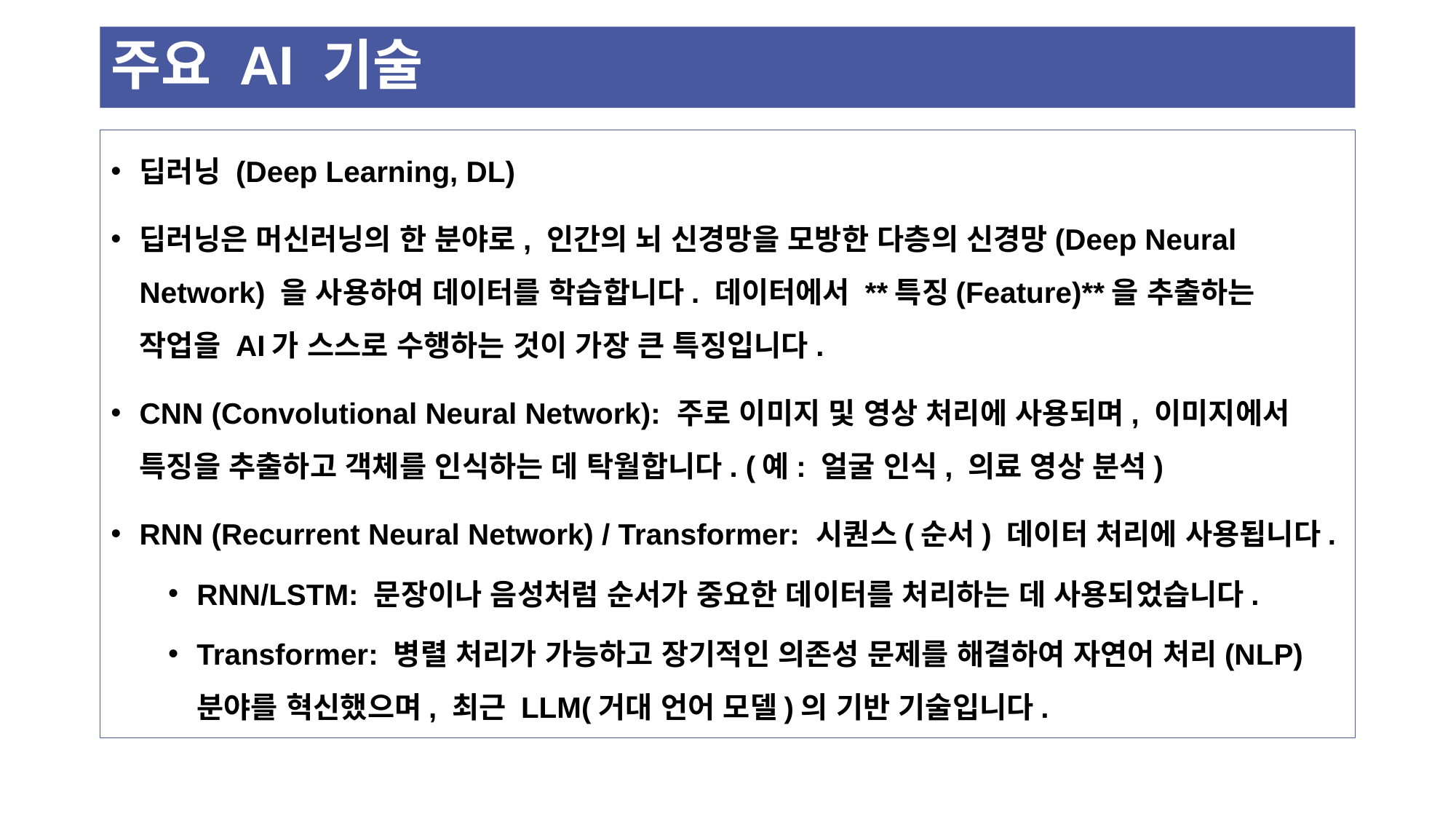

# 주요 AI 기술
딥러닝 (Deep Learning, DL)
딥러닝은 머신러닝의 한 분야로, 인간의 뇌 신경망을 모방한 다층의 신경망(Deep Neural Network) 을 사용하여 데이터를 학습합니다. 데이터에서 **특징(Feature)**을 추출하는 작업을 AI가 스스로 수행하는 것이 가장 큰 특징입니다.
CNN (Convolutional Neural Network): 주로 이미지 및 영상 처리에 사용되며, 이미지에서 특징을 추출하고 객체를 인식하는 데 탁월합니다. (예: 얼굴 인식, 의료 영상 분석)
RNN (Recurrent Neural Network) / Transformer: 시퀀스(순서) 데이터 처리에 사용됩니다.
RNN/LSTM: 문장이나 음성처럼 순서가 중요한 데이터를 처리하는 데 사용되었습니다.
Transformer: 병렬 처리가 가능하고 장기적인 의존성 문제를 해결하여 자연어 처리(NLP) 분야를 혁신했으며, 최근 LLM(거대 언어 모델)의 기반 기술입니다.